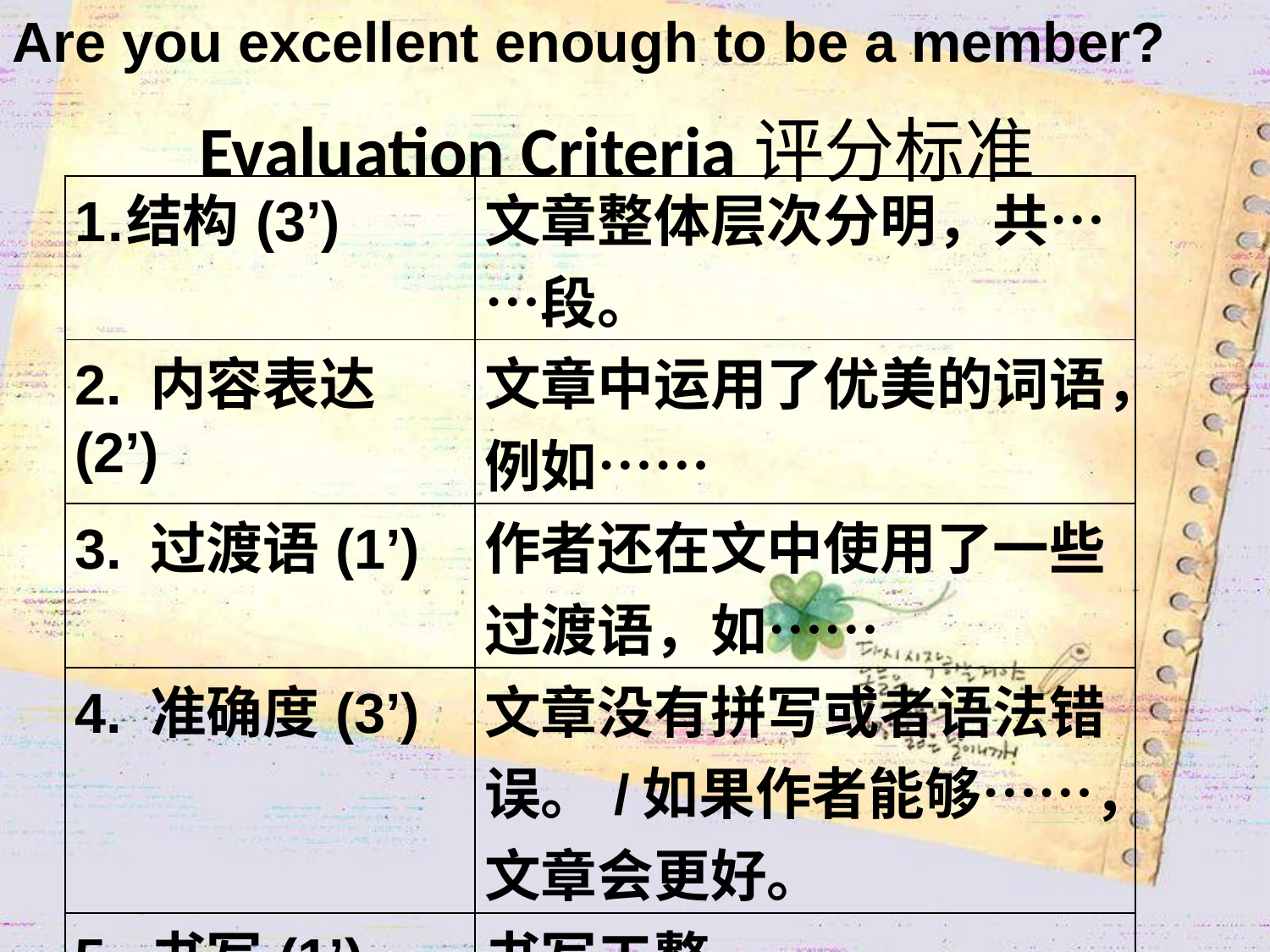

Are you excellent enough to be a member?
# Evaluation Criteria评分标准
| 结构(3’) | 文章整体层次分明，共……段。 |
| --- | --- |
| 2. 内容表达(2’) | 文章中运用了优美的词语，例如…… |
| 3. 过渡语(1’) | 作者还在文中使用了一些过渡语，如…… |
| 4. 准确度(3’) | 文章没有拼写或者语法错误。/如果作者能够……，文章会更好。 |
| 5. 书写(1’) | 书写工整。 |